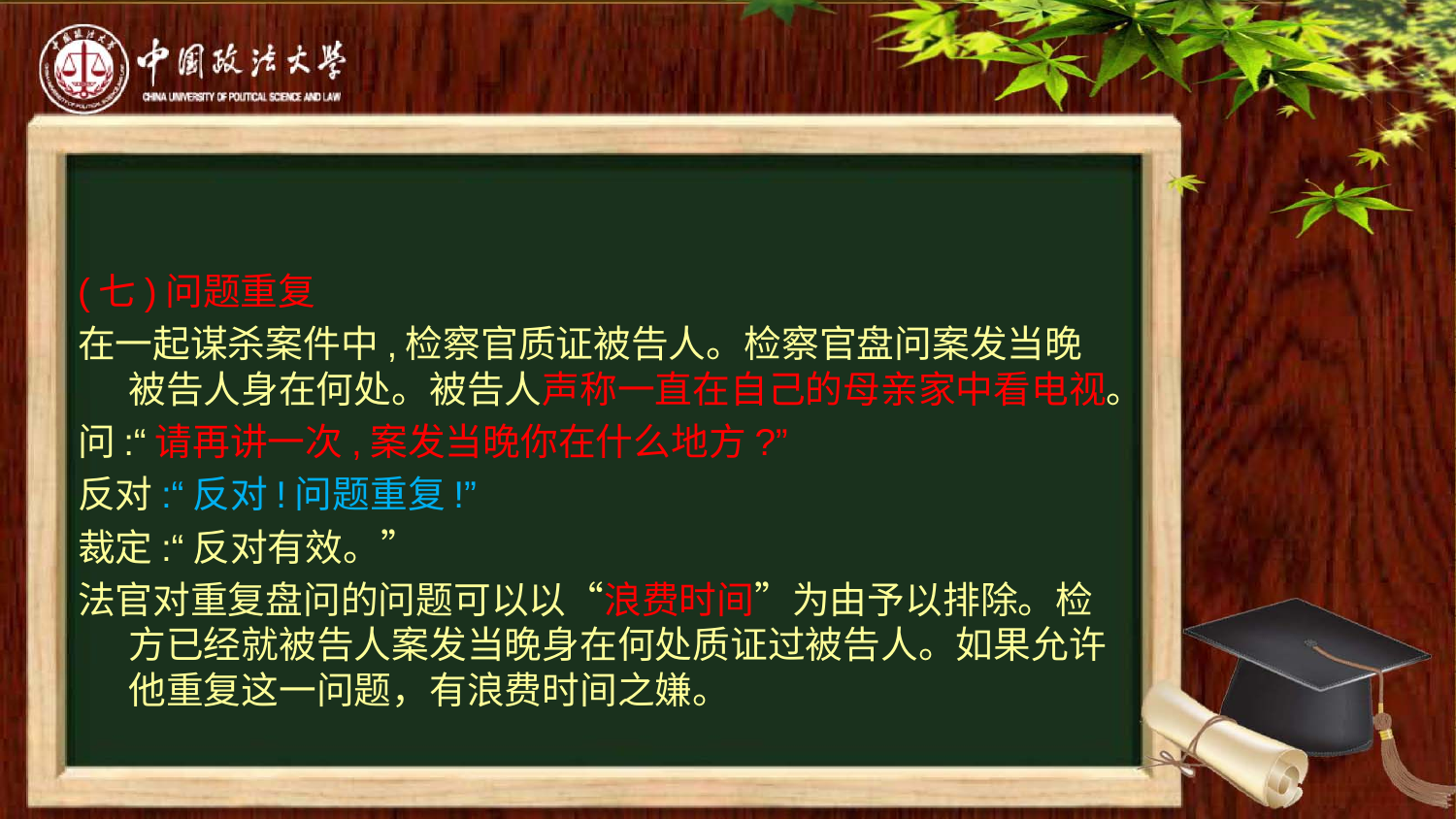

#
(七)问题重复
在一起谋杀案件中,检察官质证被告人。检察官盘问案发当晚被告人身在何处。被告人声称一直在自己的母亲家中看电视。
问:“请再讲一次,案发当晚你在什么地方?”
反对:“反对!问题重复!”
裁定:“反对有效。”
法官对重复盘问的问题可以以“浪费时间”为由予以排除。检方已经就被告人案发当晚身在何处质证过被告人。如果允许他重复这一问题，有浪费时间之嫌。